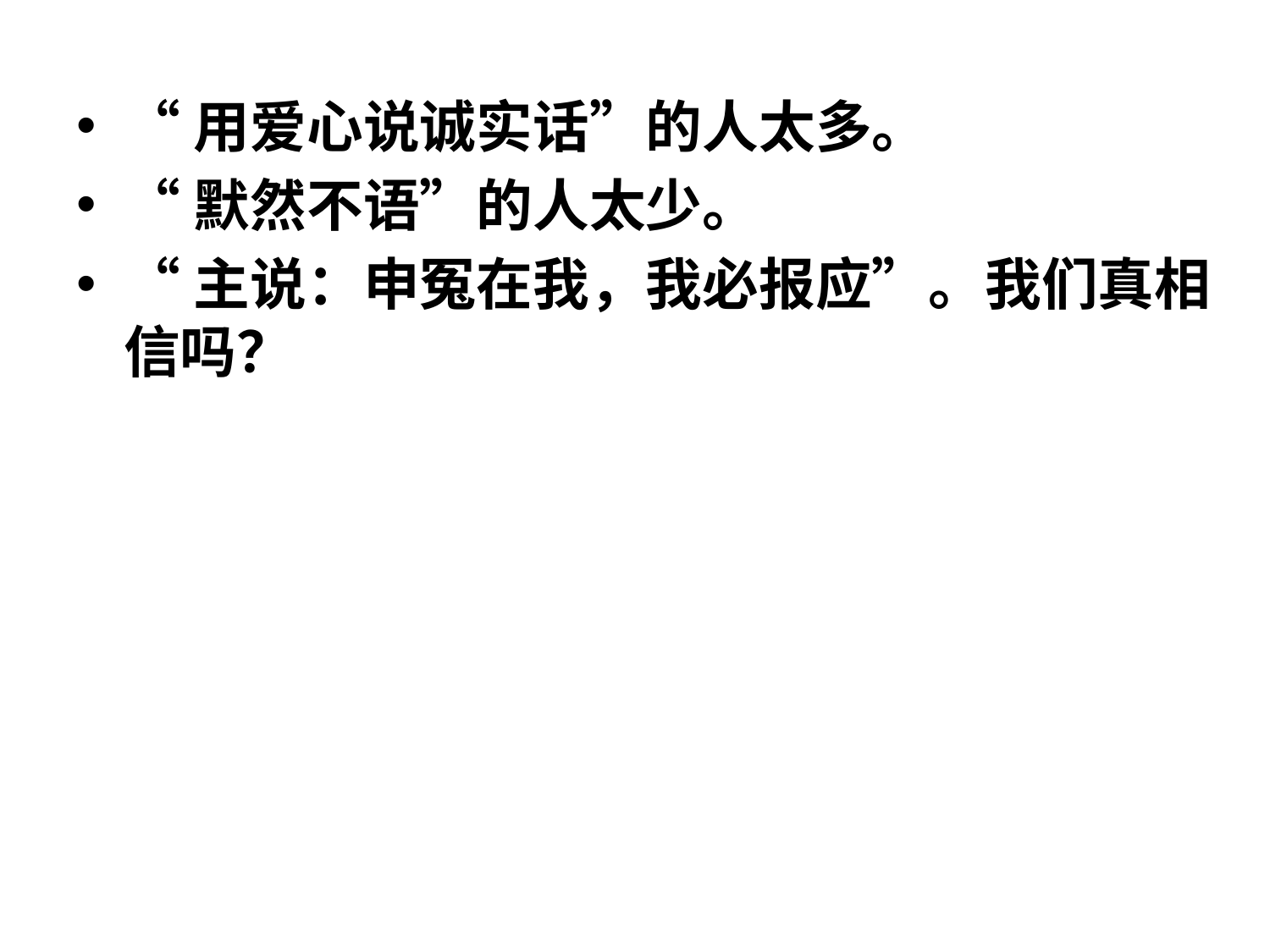

“用爱心说诚实话”的人太多。
“默然不语”的人太少。
“主说：申冤在我，我必报应”。我们真相信吗？